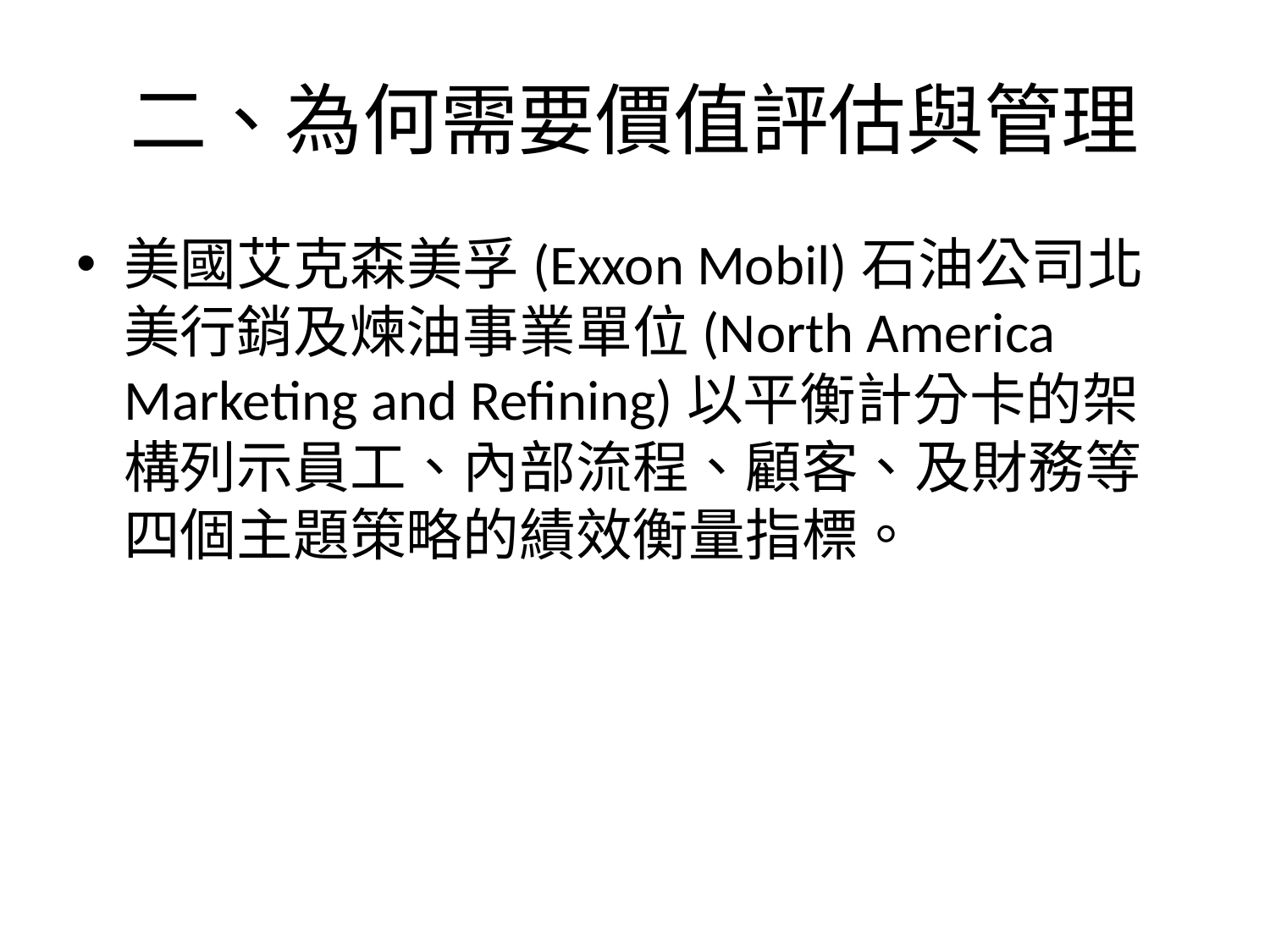

# 二、為何需要價值評估與管理
美國艾克森美孚(Exxon Mobil)石油公司北美行銷及煉油事業單位(North America Marketing and Refining)以平衡計分卡的架構列示員工、內部流程、顧客、及財務等四個主題策略的績效衡量指標。